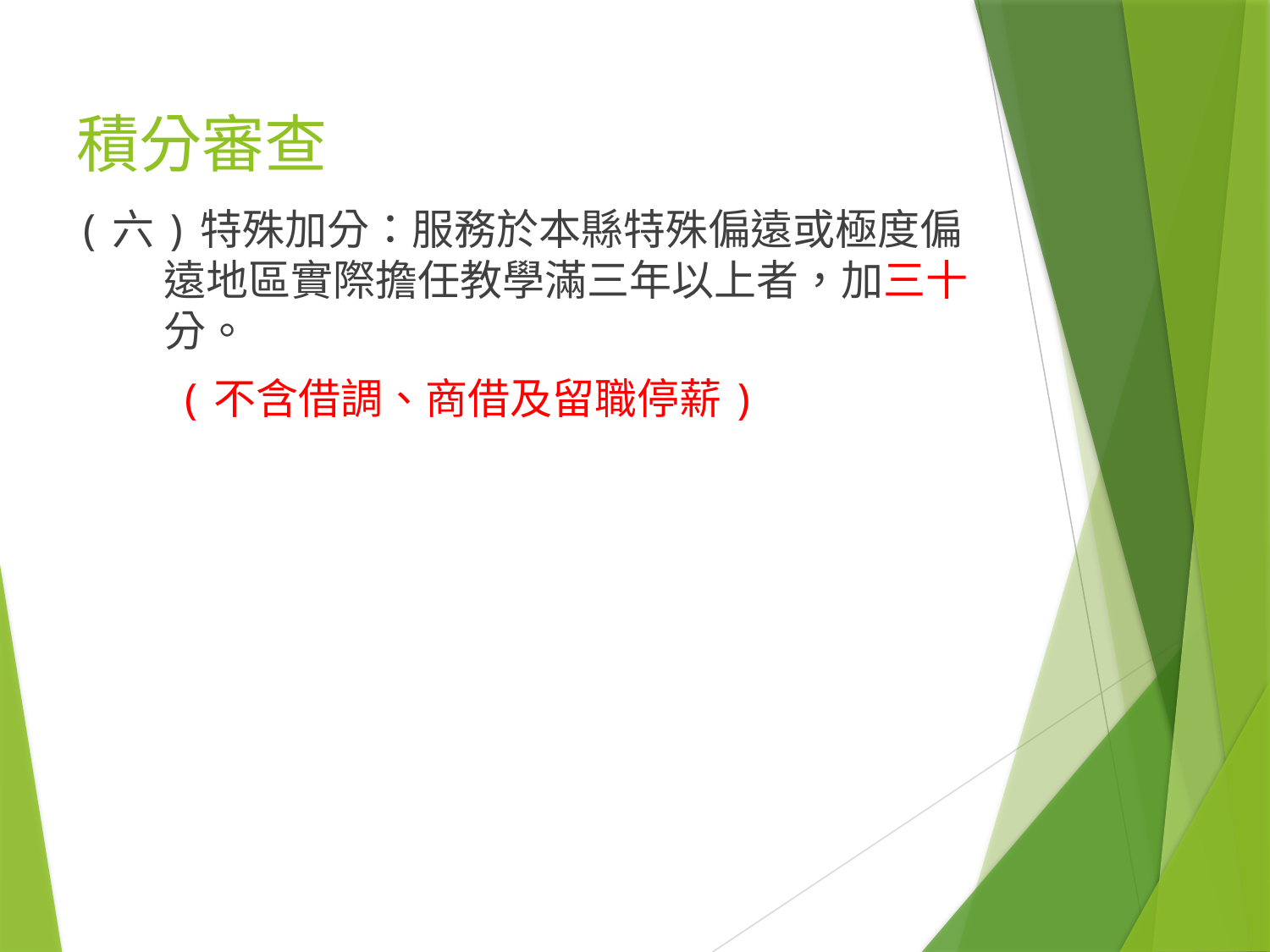

# 積分審查
(六)特殊加分：服務於本縣特殊偏遠或極度偏遠地區實際擔任教學滿三年以上者，加三十分。
    (不含借調、商借及留職停薪)